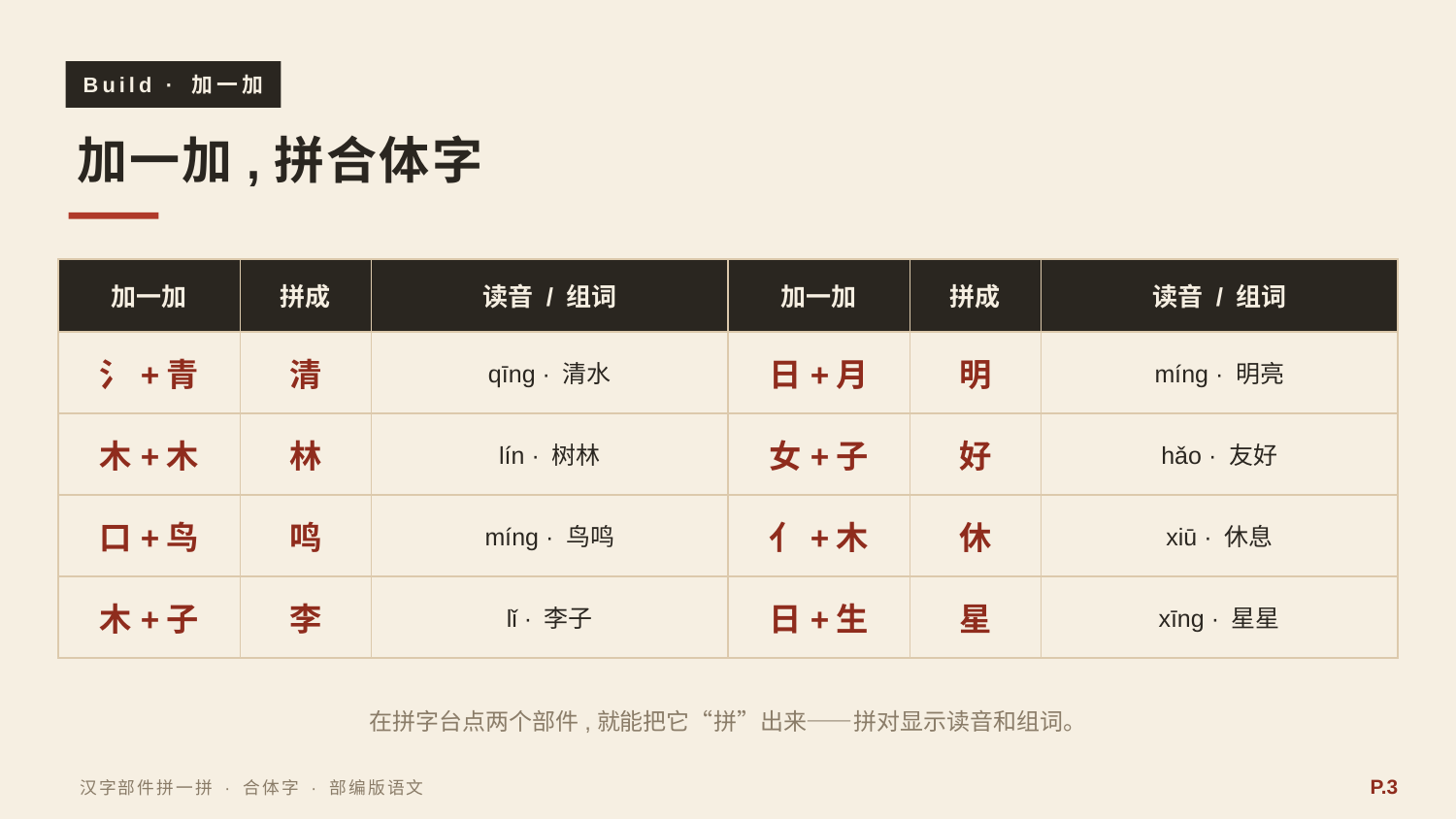

Build · 加一加

加一加,拼合体字

| 加一加 | 拼成 | 读音 / 组词 | 加一加 | 拼成 | 读音 / 组词 |
| --- | --- | --- | --- | --- | --- |
| 氵+青 | 清 | qīng · 清水 | 日+月 | 明 | míng · 明亮 |
| 木+木 | 林 | lín · 树林 | 女+子 | 好 | hǎo · 友好 |
| 口+鸟 | 鸣 | míng · 鸟鸣 | 亻+木 | 休 | xiū · 休息 |
| 木+子 | 李 | lǐ · 李子 | 日+生 | 星 | xīng · 星星 |
在拼字台点两个部件,就能把它“拼”出来——拼对显示读音和组词。
P.3
汉字部件拼一拼 · 合体字 · 部编版语文